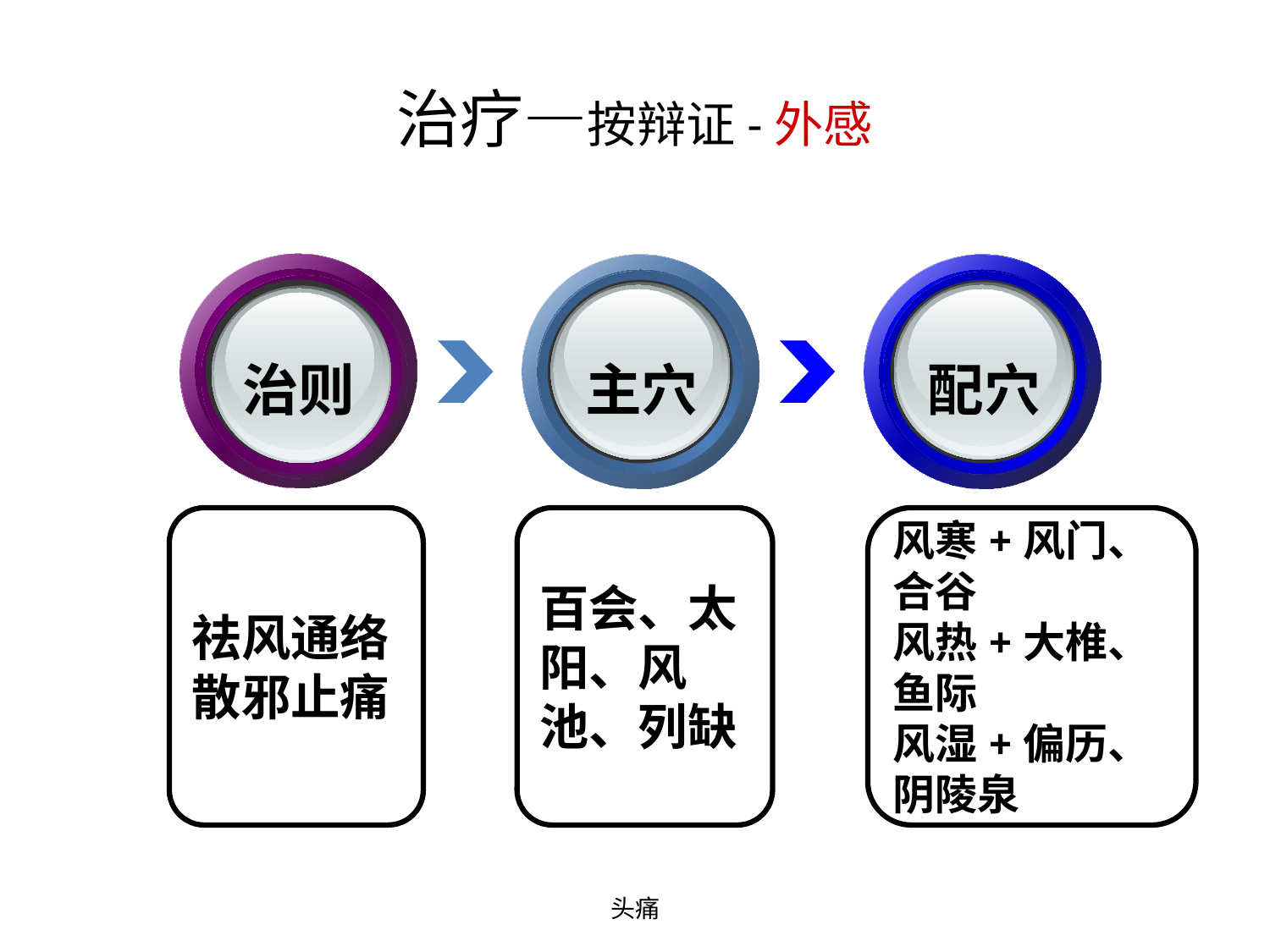

# 治疗—按辩证-外感

祛风通络散邪止痛

治则
主穴
配穴
百会、太阳、风池、列缺
风寒+风门、合谷
风热+大椎、鱼际
风湿+偏历、阴陵泉
头痛